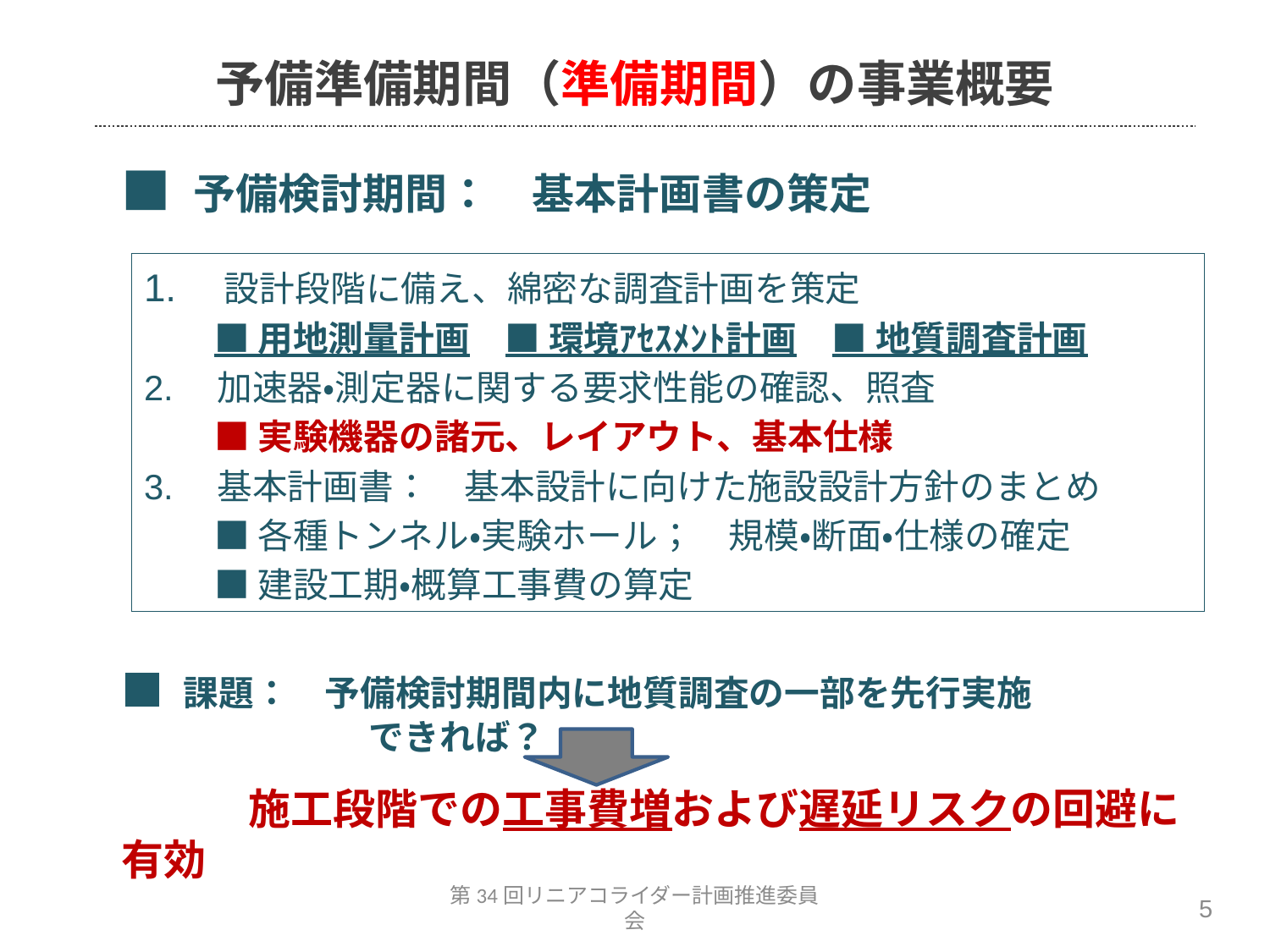

予備準備期間（準備期間）の事業概要
■ 予備検討期間：　基本計画書の策定
1.　設計段階に備え、綿密な調査計画を策定
　　■ 用地測量計画　■ 環境ｱｾｽﾒﾝﾄ計画　■ 地質調査計画
2.　加速器・測定器に関する要求性能の確認、照査
　　■ 実験機器の諸元、レイアウト、基本仕様
3.　基本計画書：　基本設計に向けた施設設計方針のまとめ
　　■ 各種トンネル・実験ホール；　規模・断面・仕様の確定
　　■ 建設工期・概算工事費の算定
■ 課題：　予備検討期間内に地質調査の一部を先行実施
　　　　　　　できれば？

　　　施工段階での工事費増および遅延リスクの回避に有効

5
第34回リニアコライダー計画推進委員会